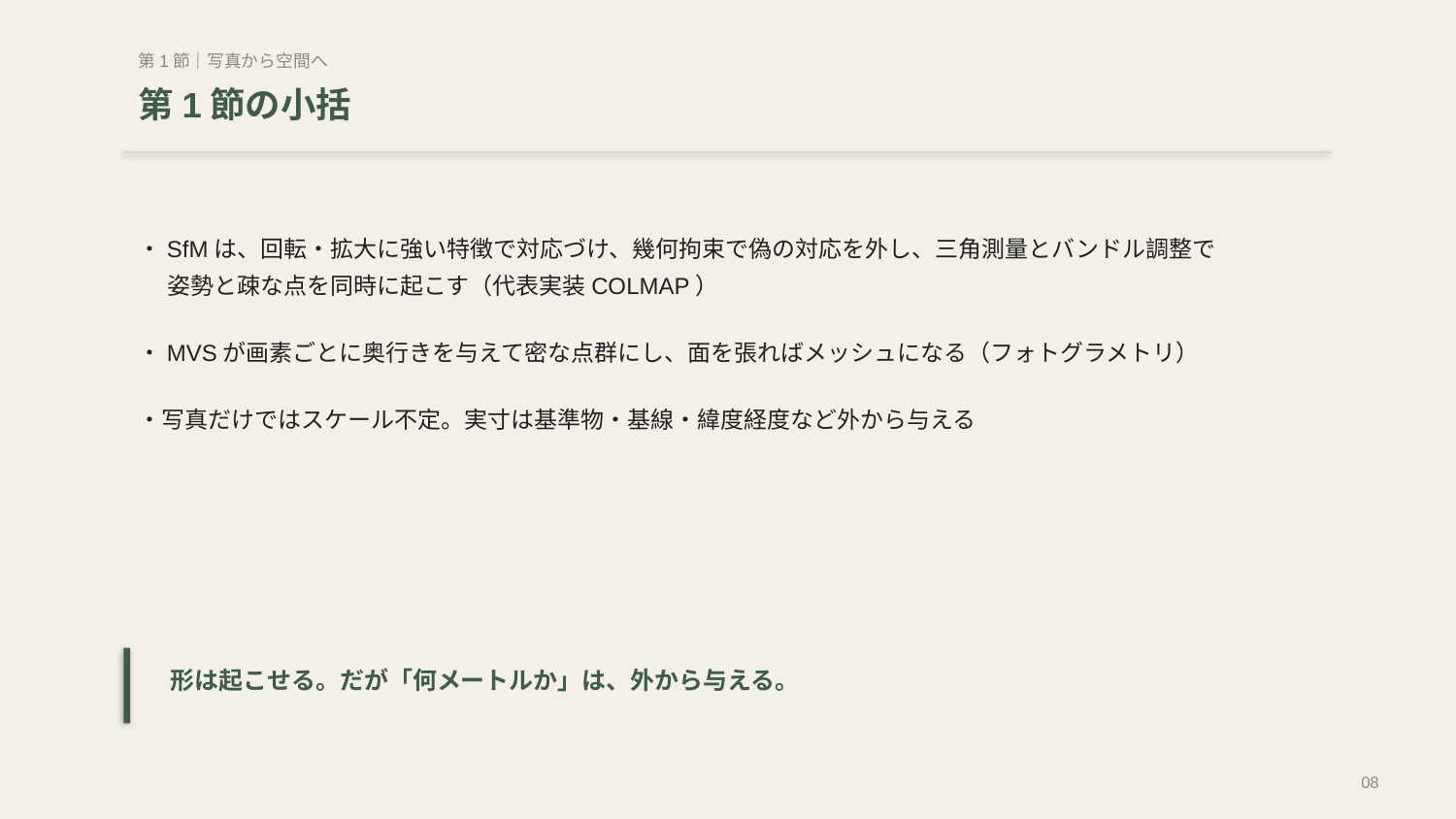

第1節｜写真から空間へ
第1節の小括

・SfMは、回転・拡大に強い特徴で対応づけ、幾何拘束で偽の対応を外し、三角測量とバンドル調整で姿勢と疎な点を同時に起こす（代表実装COLMAP）
・MVSが画素ごとに奥行きを与えて密な点群にし、面を張ればメッシュになる（フォトグラメトリ）
・写真だけではスケール不定。実寸は基準物・基線・緯度経度など外から与える

形は起こせる。だが「何メートルか」は、外から与える。
08